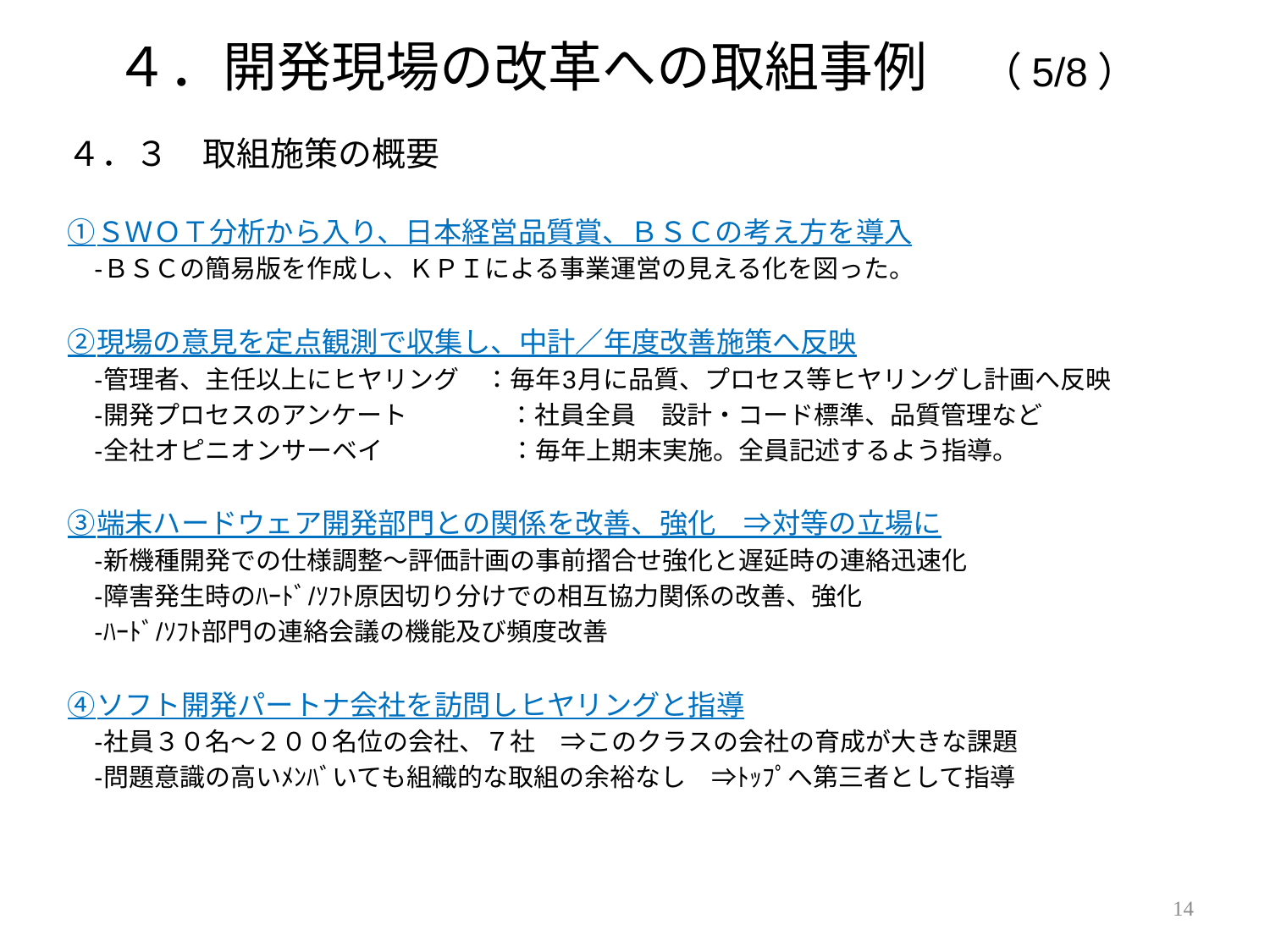

# ４．開発現場の改革への取組事例　（5/8）
４．３　取組施策の概要

①ＳＷＯＴ分析から入り、日本経営品質賞、ＢＳＣの考え方を導入
　-ＢＳＣの簡易版を作成し、ＫＰＩによる事業運営の見える化を図った。

②現場の意見を定点観測で収集し、中計／年度改善施策へ反映
　-管理者、主任以上にヒヤリング　：毎年3月に品質、プロセス等ヒヤリングし計画へ反映
　-開発プロセスのアンケート　　　　：社員全員　設計・コード標準、品質管理など
　-全社オピニオンサーベイ　　　　　：毎年上期末実施。全員記述するよう指導。

③端末ハードウェア開発部門との関係を改善、強化　⇒対等の立場に
　-新機種開発での仕様調整～評価計画の事前摺合せ強化と遅延時の連絡迅速化
　-障害発生時のﾊｰﾄﾞ/ｿﾌﾄ原因切り分けでの相互協力関係の改善、強化
　-ﾊｰﾄﾞ/ｿﾌﾄ部門の連絡会議の機能及び頻度改善

④ソフト開発パートナ会社を訪問しヒヤリングと指導
　-社員３０名～２００名位の会社、７社　⇒このクラスの会社の育成が大きな課題
　-問題意識の高いﾒﾝﾊﾞいても組織的な取組の余裕なし　⇒ﾄｯﾌﾟへ第三者として指導
14